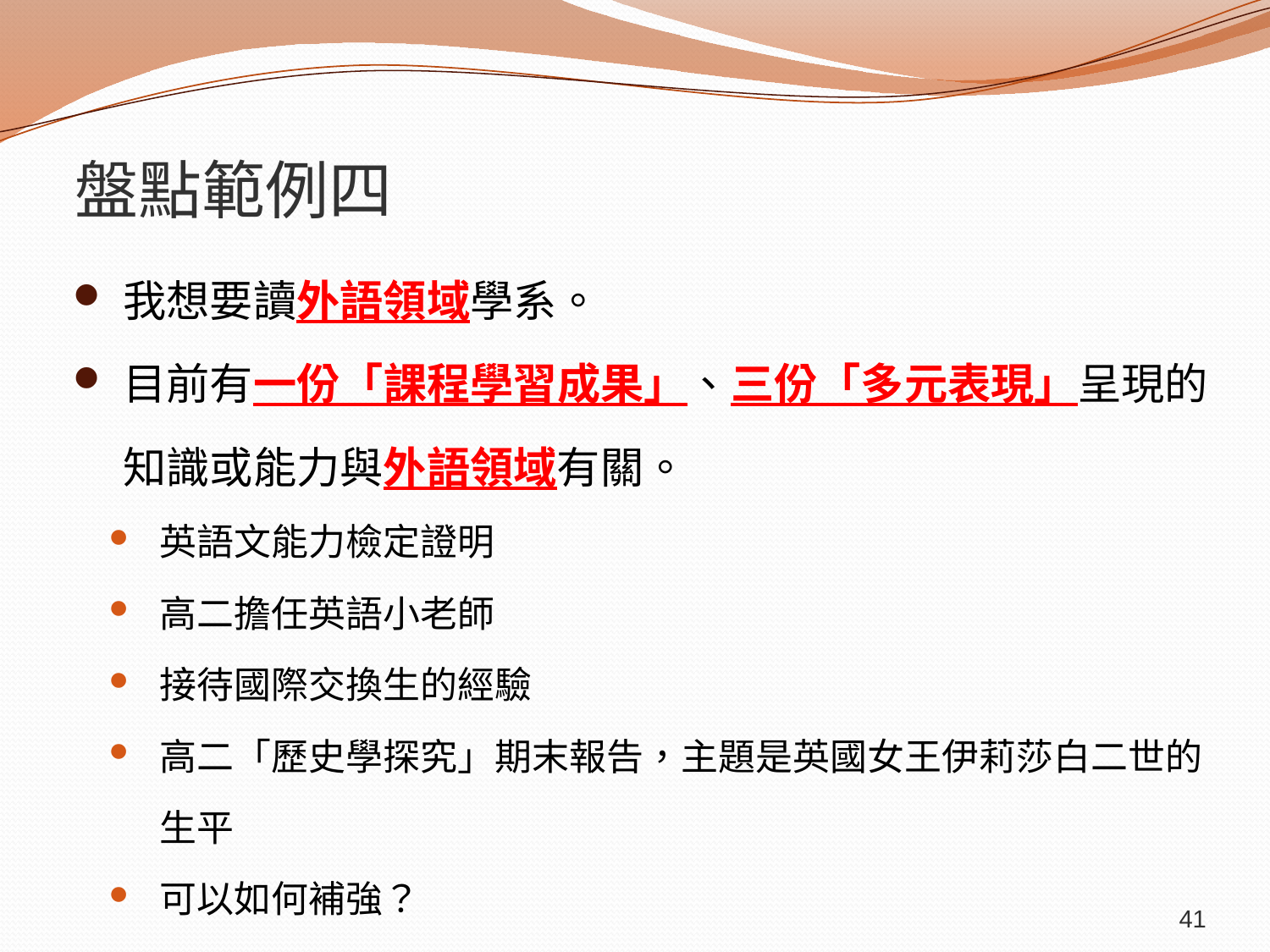

# 盤點範例四
我想要讀外語領域學系。
目前有一份「課程學習成果」、三份「多元表現」呈現的知識或能力與外語領域有關。
英語文能力檢定證明
高二擔任英語小老師
接待國際交換生的經驗
高二「歷史學探究」期末報告，主題是英國女王伊莉莎白二世的生平
可以如何補強？
41